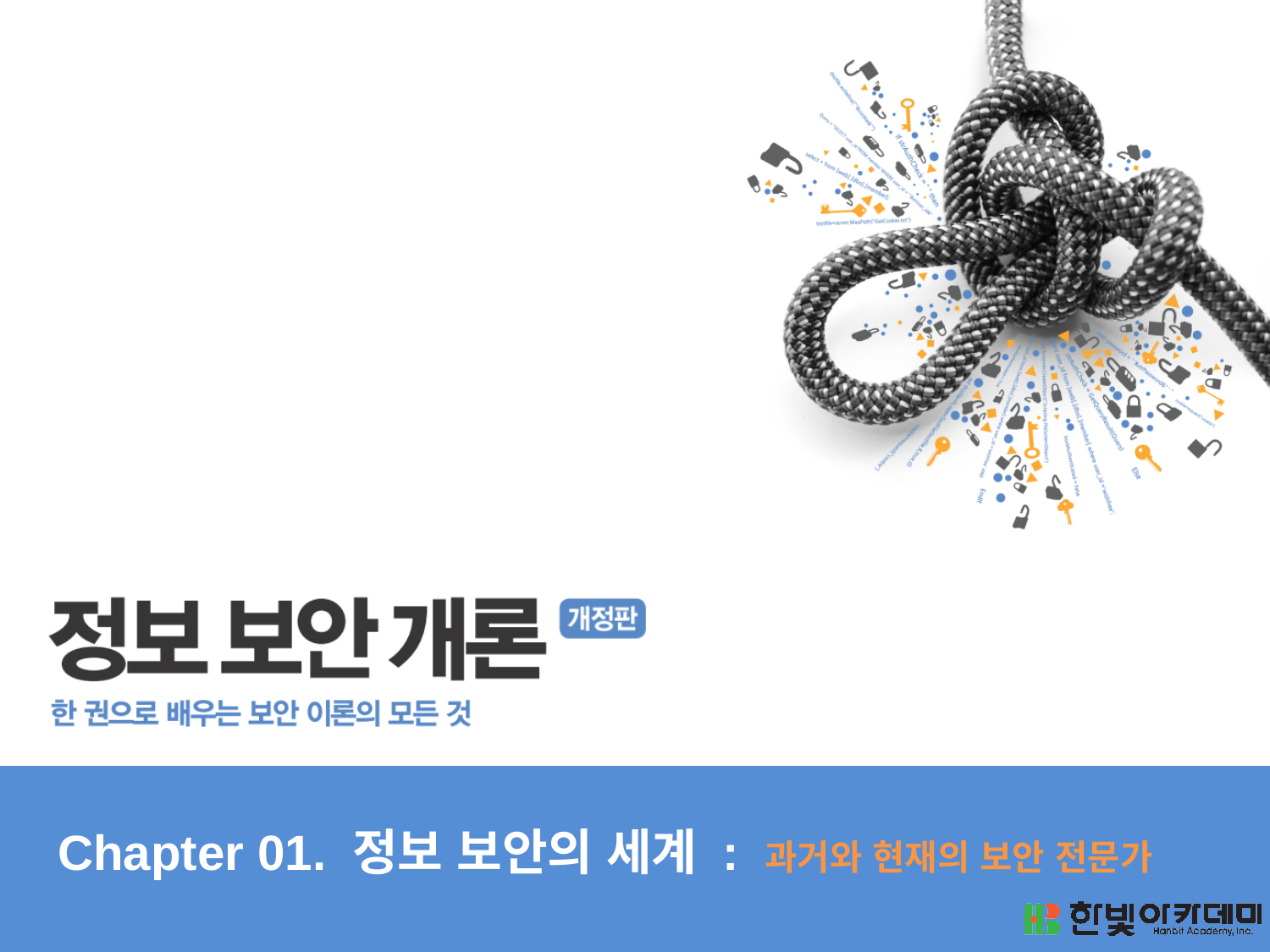

# Chapter 01. 정보 보안의 세계 : 과거와 현재의 보안 전문가